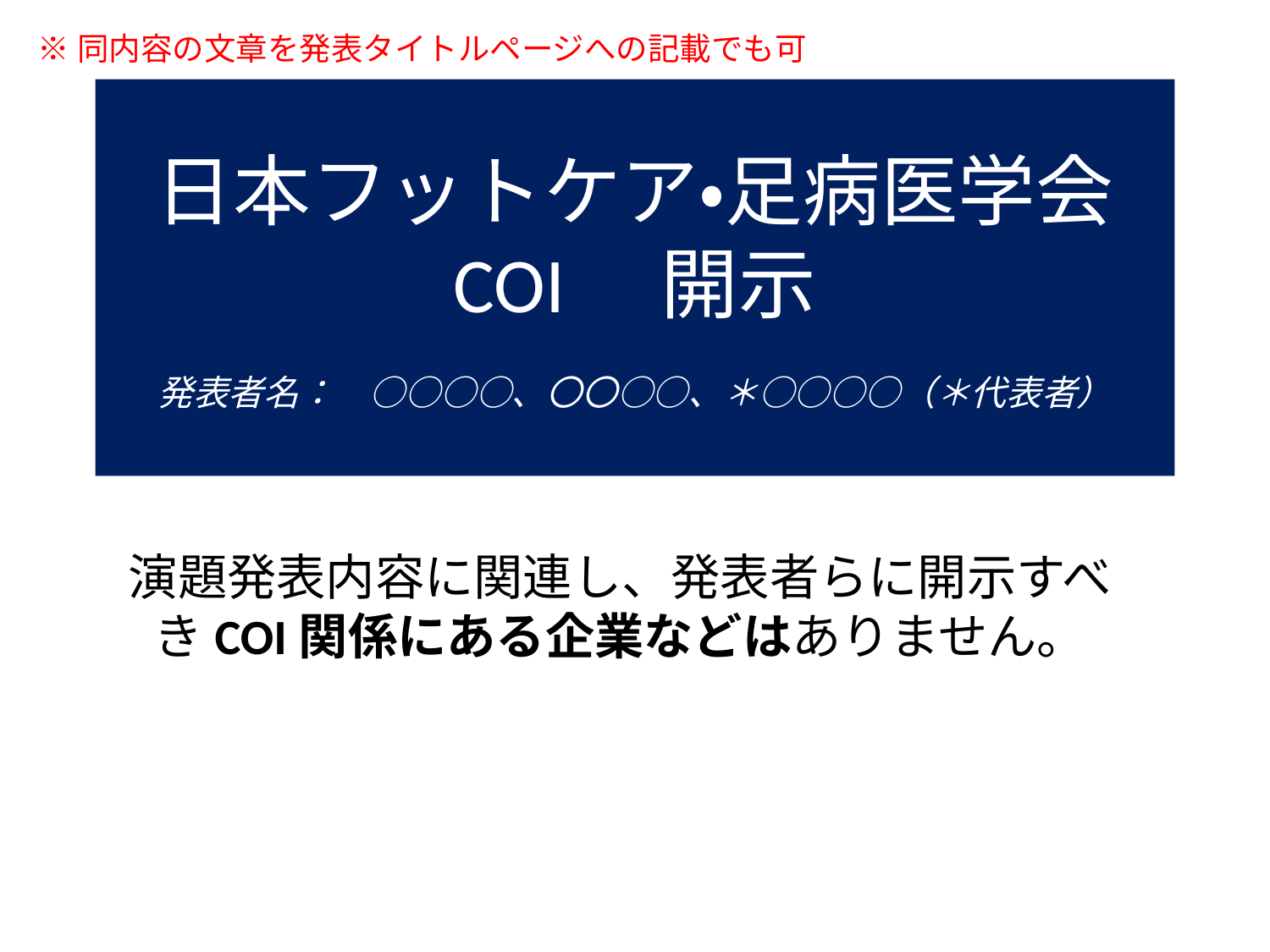

※同内容の文章を発表タイトルページへの記載でも可
# 日本フットケア・足病医学会 COI　開示 　 発表者名：　○○○○、〇〇○○、＊○○○○（＊代表者）
演題発表内容に関連し、発表者らに開示すべきCOI関係にある企業などはありません。